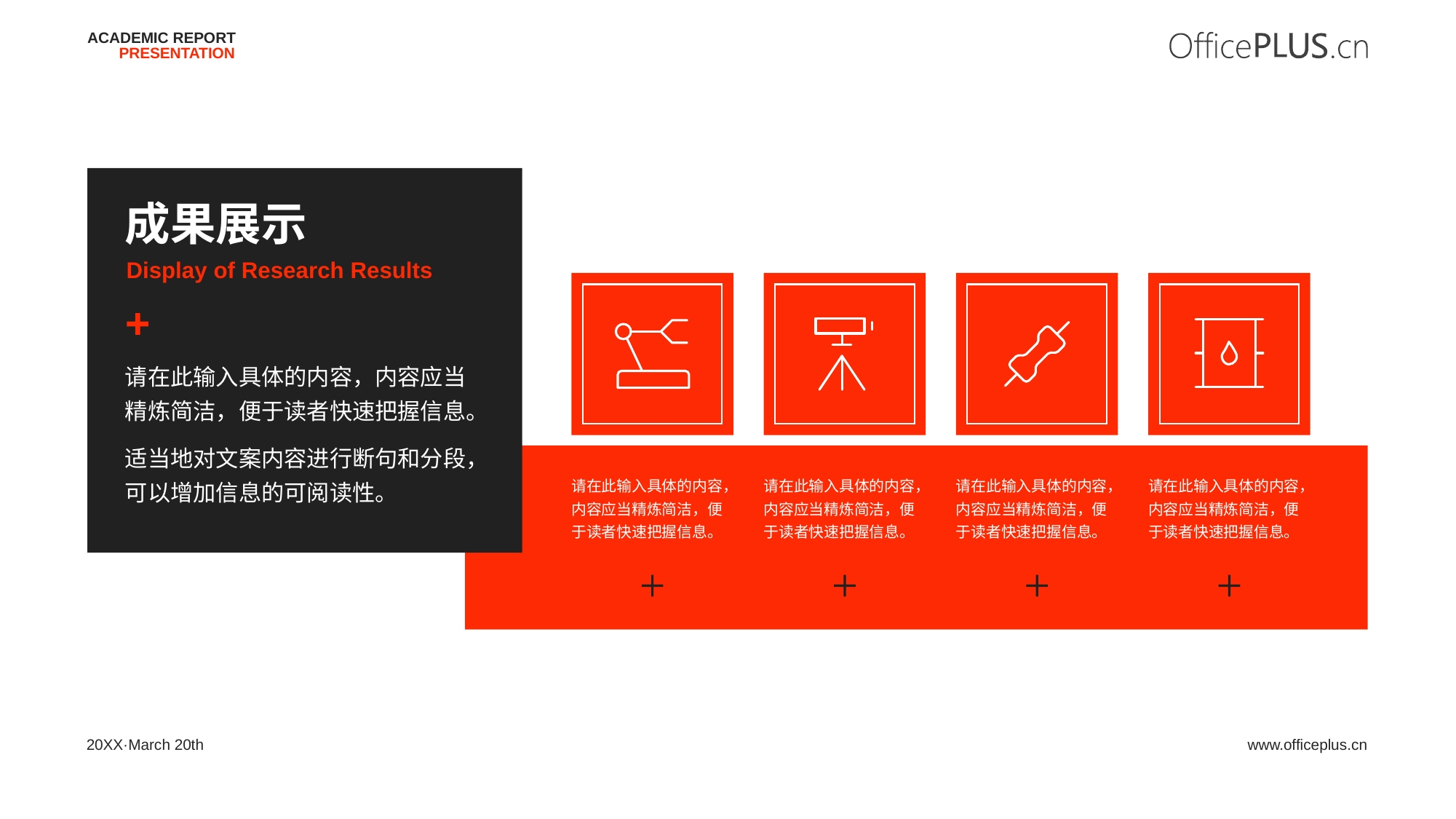

成果展示
Display of Research Results

请在此输入具体的内容，内容应当精炼简洁，便于读者快速把握信息。

适当地对文案内容进行断句和分段，可以增加信息的可阅读性。

请在此输入具体的内容，内容应当精炼简洁，便于读者快速把握信息。
请在此输入具体的内容，内容应当精炼简洁，便于读者快速把握信息。
请在此输入具体的内容，内容应当精炼简洁，便于读者快速把握信息。
请在此输入具体的内容，内容应当精炼简洁，便于读者快速把握信息。

20XX·March 20th